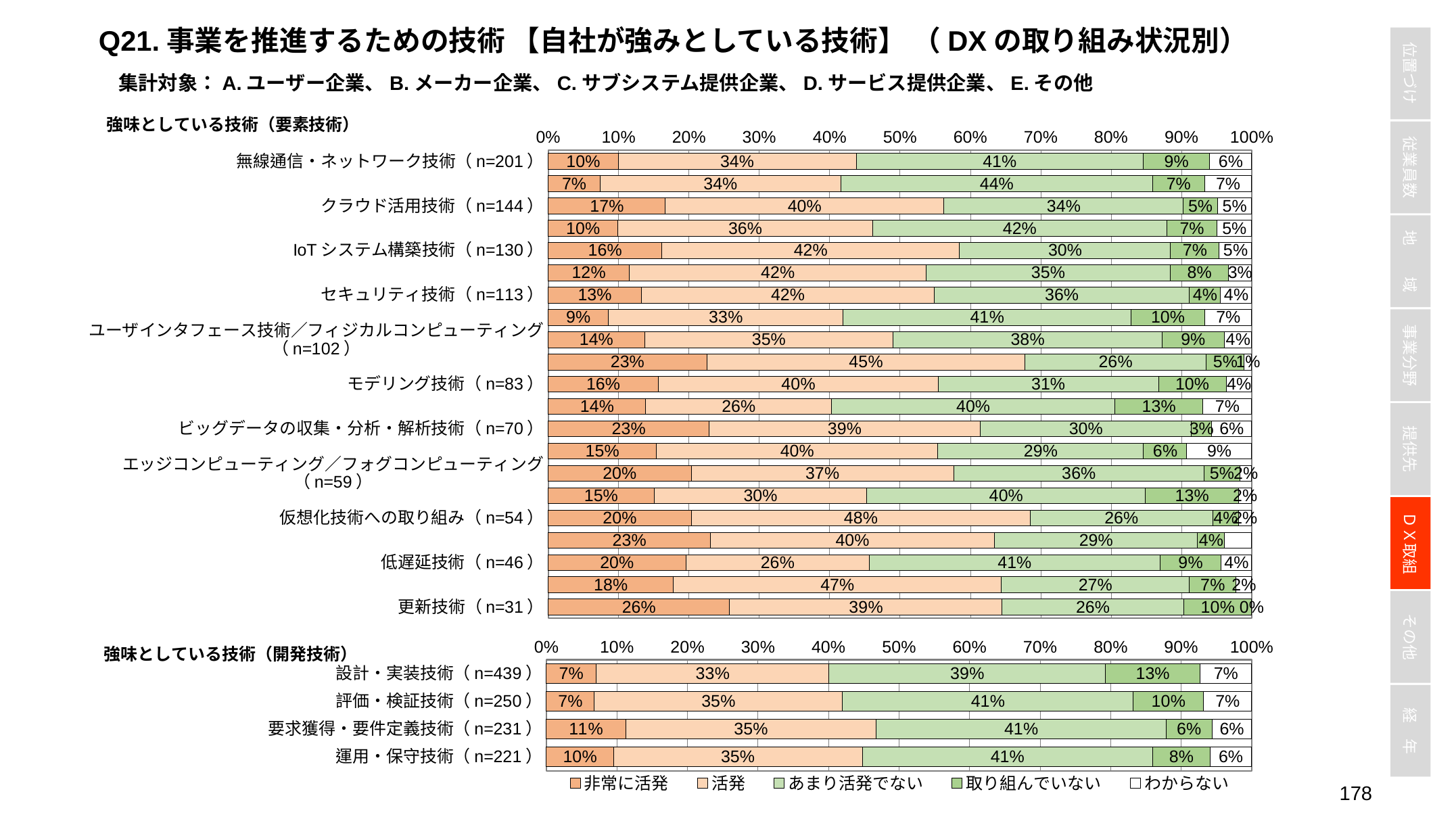

Q21.事業を推進するための技術 【自社が強みとしている技術】 （DXの取り組み状況別）
集計対象：A.ユーザー企業、B.メーカー企業、C.サブシステム提供企業、D.サービス提供企業、E.その他

[unsupported chart]

### Chart

| Category | 非常に活発 | 活発 | あまり活発でない | 取り組んでいない | わからない |
|---|---|---|---|---|---|
| 設計・実装技術（n=439） | 0.07061503416856492 | 0.33029612756264237 | 0.3917995444191344 | 0.13439635535307518 | 0.07289293849658314 |
| 評価・検証技術（n=250） | 0.068 | 0.352 | 0.412 | 0.1 | 0.068 |
| 要求獲得・要件定義技術（n=231） | 0.11255411255411256 | 0.354978354978355 | 0.41125541125541126 | 0.06493506493506493 | 0.05627705627705628 |
| 運用・保守技術（n=221） | 0.09502262443438914 | 0.35294117647058826 | 0.4117647058823529 | 0.08144796380090498 | 0.058823529411764705 |
178